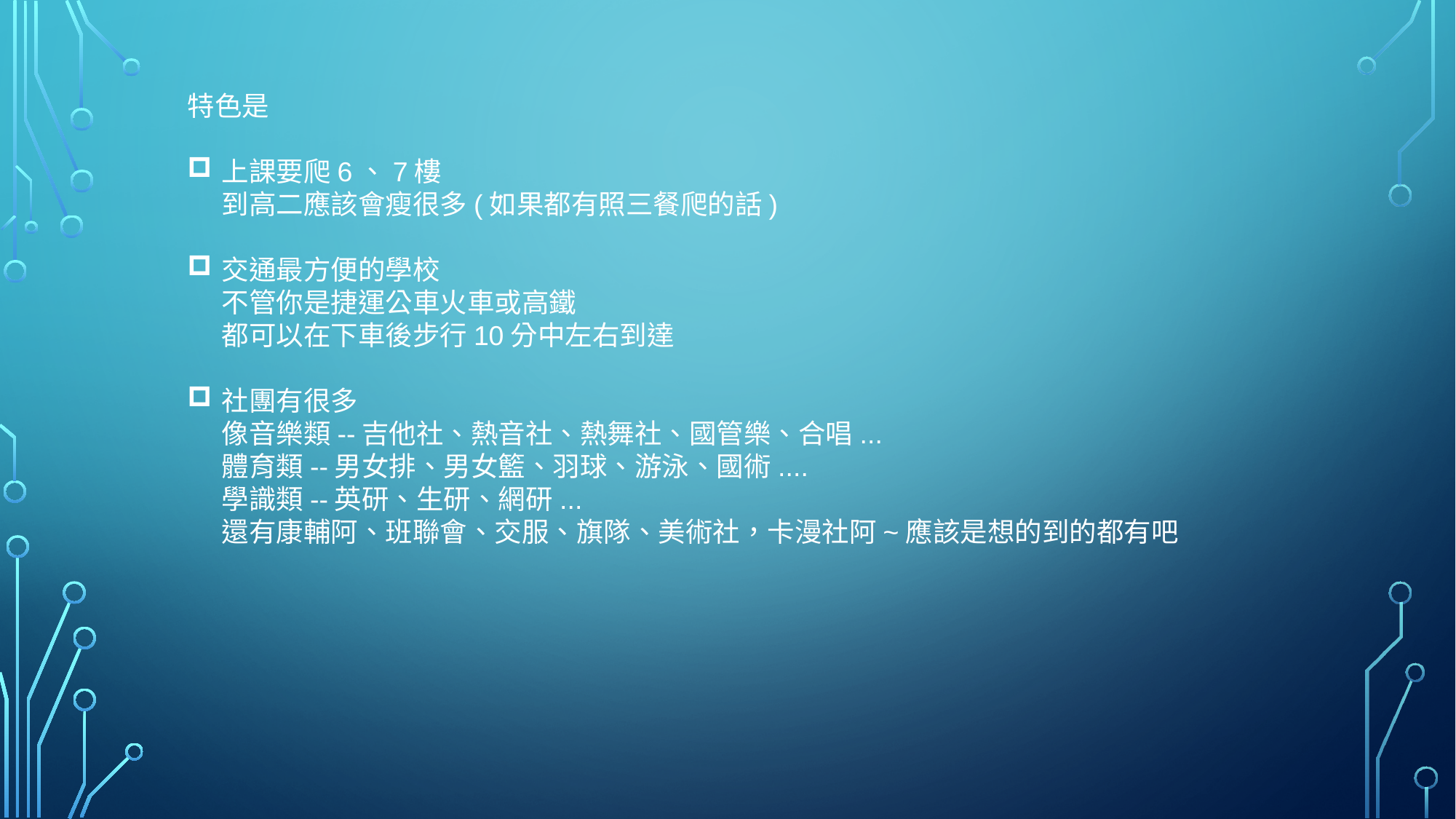

特色是

上課要爬6、7樓
到高二應該會瘦很多(如果都有照三餐爬的話)

交通最方便的學校
不管你是捷運公車火車或高鐵
都可以在下車後步行10分中左右到達

社團有很多
像音樂類--吉他社、熱音社、熱舞社、國管樂、合唱...
體育類--男女排、男女籃、羽球、游泳、國術....
學識類--英研、生研、網研...
還有康輔阿、班聯會、交服、旗隊、美術社，卡漫社阿~應該是想的到的都有吧